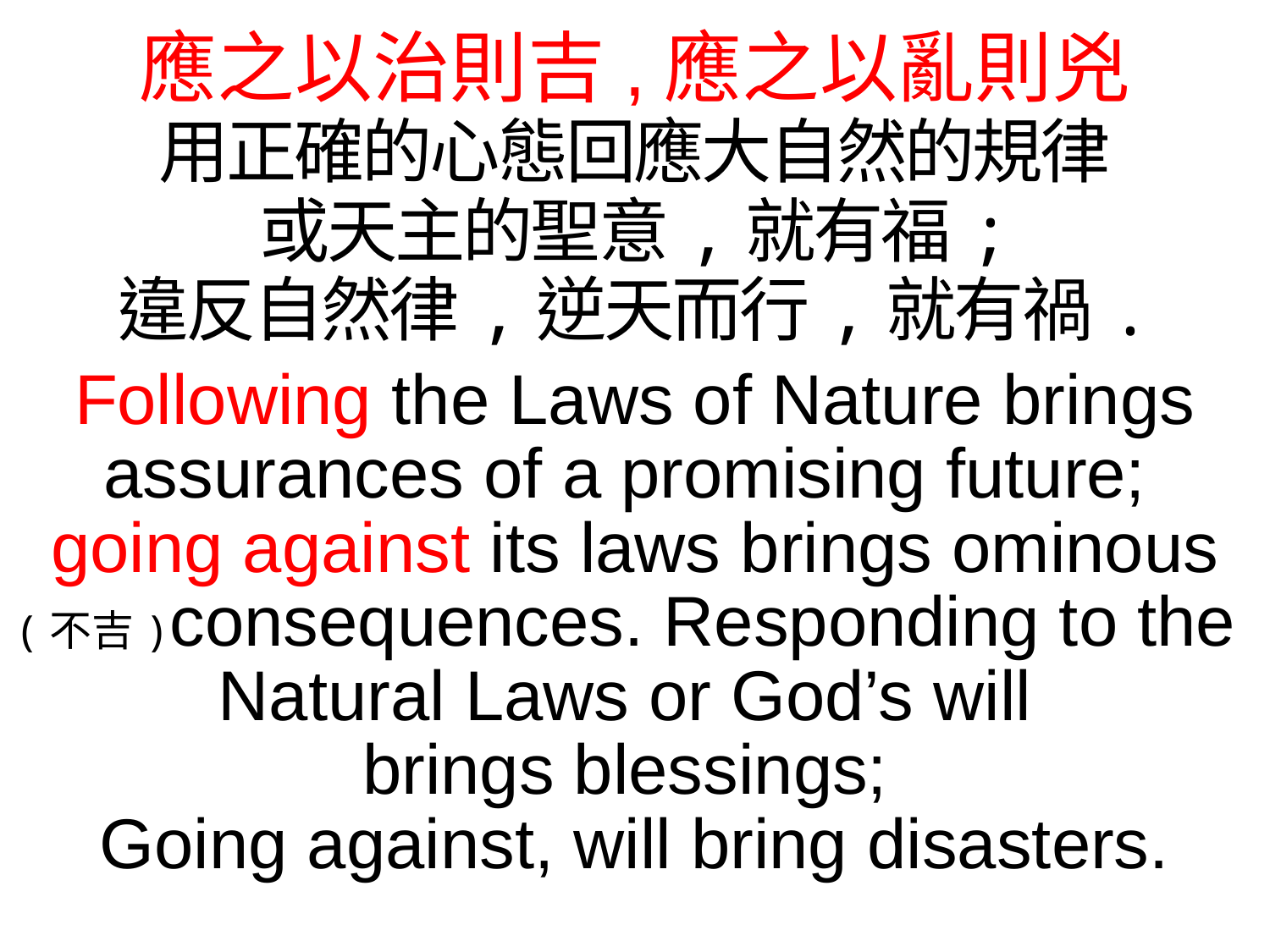

應之以治則吉,應之以亂則兇
用正確的心態回應大自然的規律
或天主的聖意,就有福;
違反自然律,逆天而行,就有禍.
Following the Laws of Nature brings assurances of a promising future;
going against its laws brings ominous
(不吉)consequences. Responding to the
Natural Laws or God’s will
brings blessings;
Going against, will bring disasters.